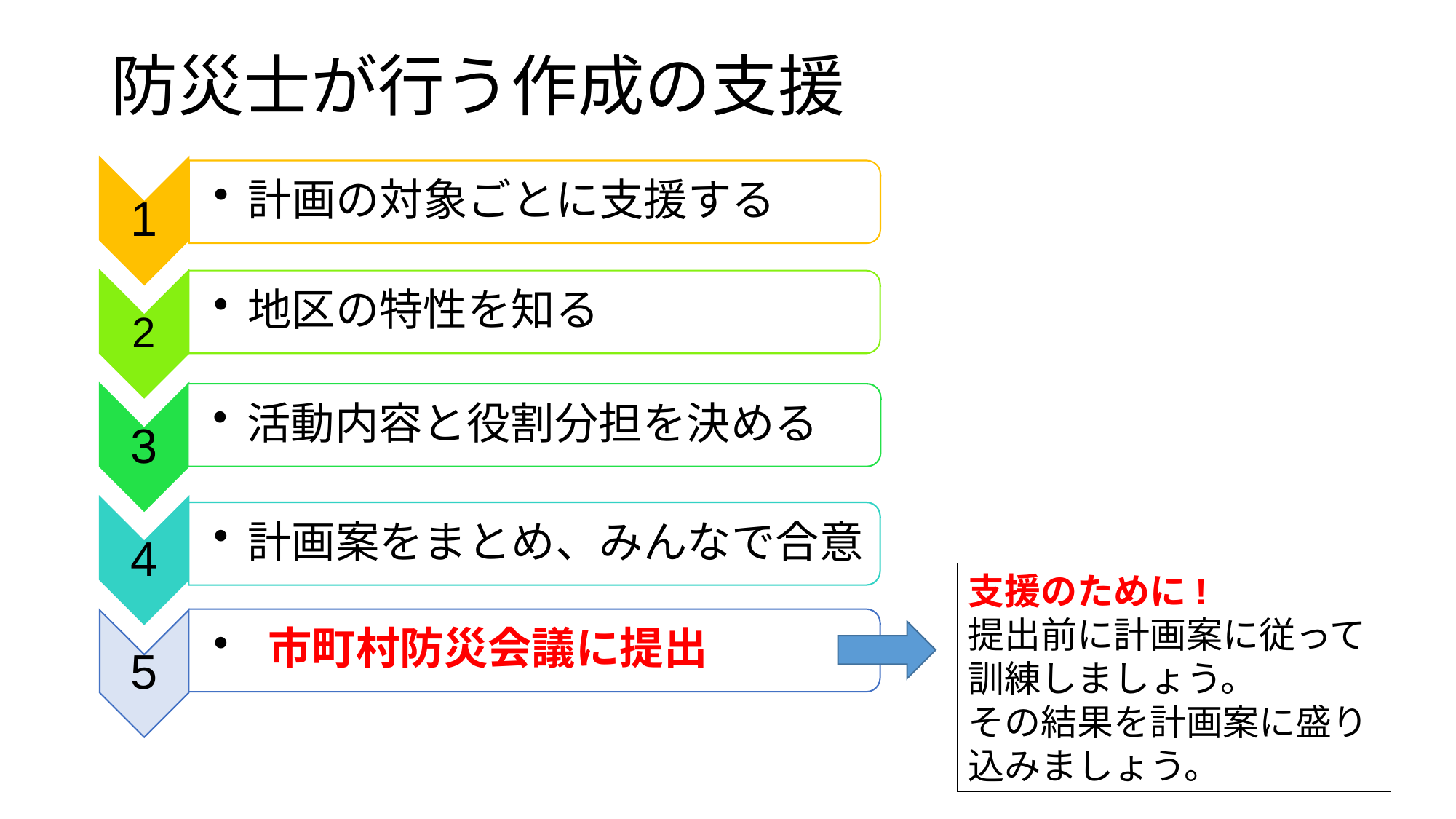

# 防災士が行う作成の支援
1
計画の対象ごとに支援する
2
地区の特性を知る
3
活動内容と役割分担を決める
4
計画案をまとめ、みんなで合意
5
 市町村防災会議に提出
支援のために!
提出前に計画案に従って訓練しましょう。
その結果を計画案に盛り込みましょう。